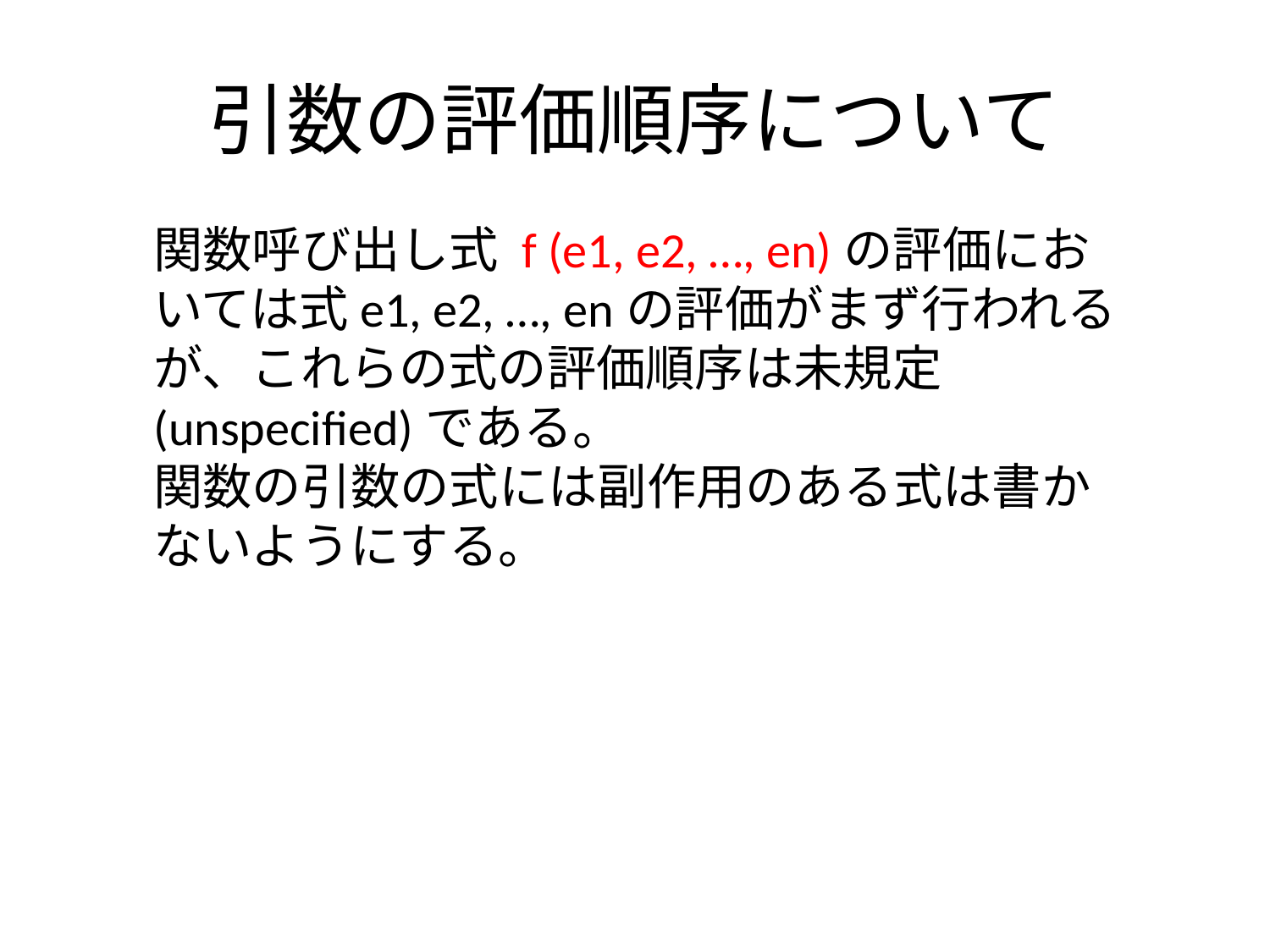

# 引数の評価順序について
関数呼び出し式 f (e1, e2, …, en)の評価においては式e1, e2, …, enの評価がまず行われるが、これらの式の評価順序は未規定(unspecified)である。
関数の引数の式には副作用のある式は書かないようにする。